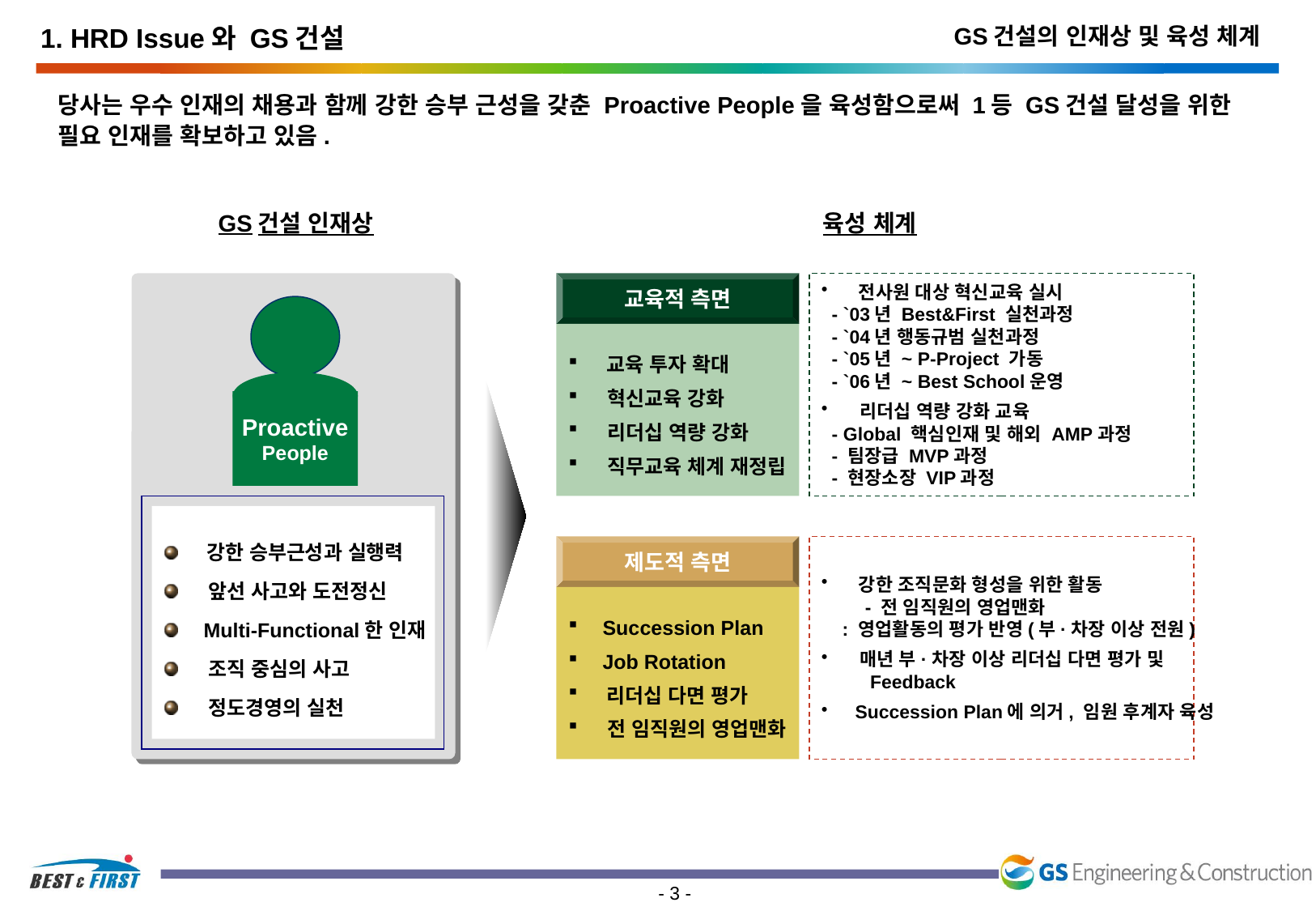

1. HRD Issue와 GS건설
GS건설의 인재상 및 육성 체계
당사는 우수 인재의 채용과 함께 강한 승부 근성을 갖춘 Proactive People을 육성함으로써 1등 GS건설 달성을 위한
필요 인재를 확보하고 있음.
GS건설 인재상
육성 체계

교육적 측면
 전사원 대상 혁신교육 실시
  - `03년 Best&First 실천과정
  - `04년 행동규범 실천과정
  - `05년 ~ P-Project 가동
  - `06년 ~ Best School운영

 리더십 역량 강화 교육
  - Global 핵심인재 및 해외 AMP과정
  - 팀장급 MVP과정
  - 현장소장 VIP과정

Proactive
People
 교육 투자 확대
 혁신교육 강화
 리더십 역량 강화
 직무교육 체계 재정립

  강한 승부근성과 실행력
  앞선 사고와 도전정신
  Multi-Functional한 인재
  조직 중심의 사고
  정도경영의 실천
제도적 측면
 강한 조직문화 형성을 위한 활동
  - 전 임직원의 영업맨화
    : 영업활동의 평가 반영(부·차장 이상 전원)

 매년 부·차장 이상 리더십 다면 평가 및
   Feedback

 Succession Plan에 의거, 임원 후계자 육성
 Succession Plan
 Job Rotation
 리더십 다면 평가
 전 임직원의 영업맨화